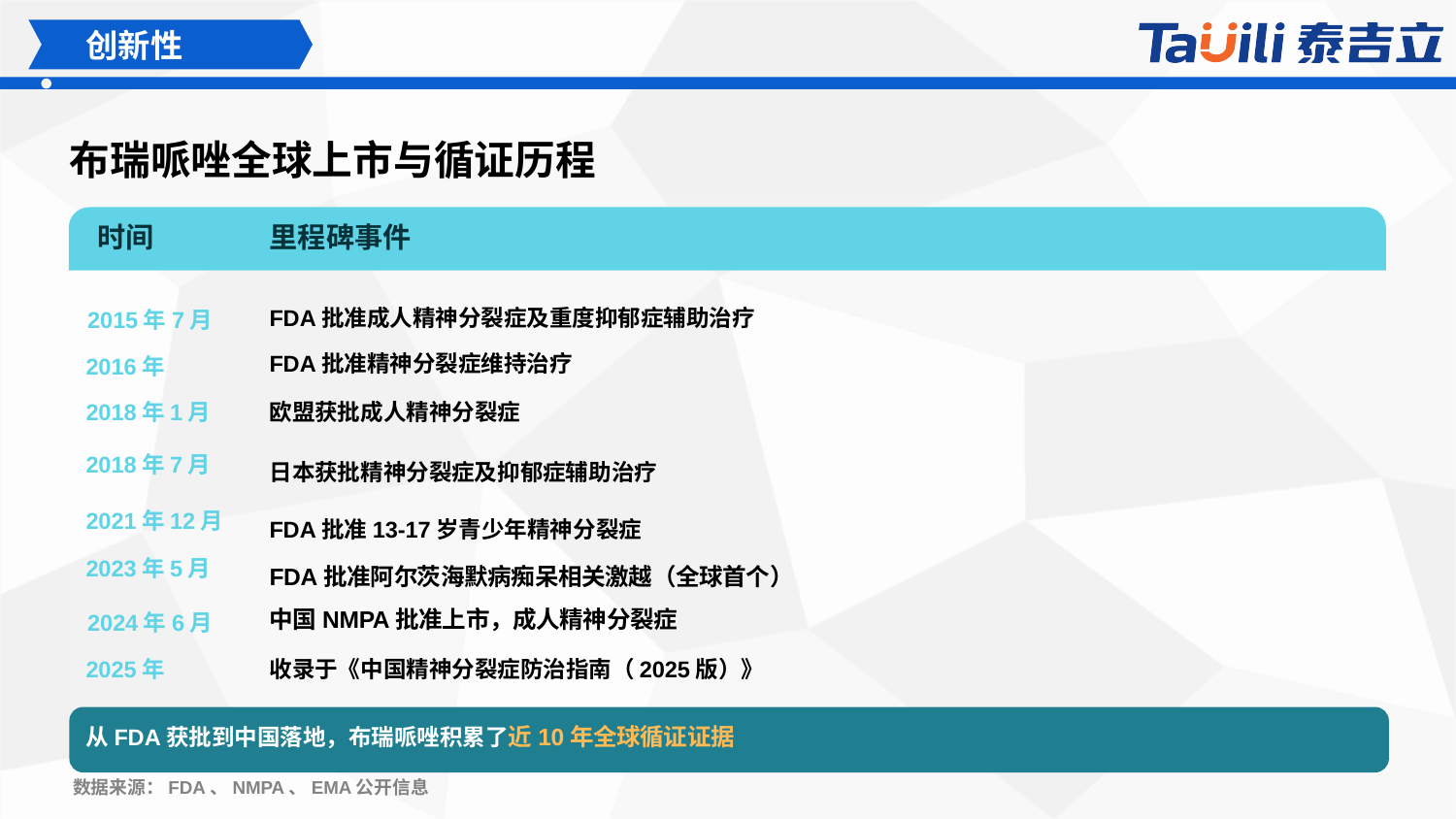

创新性
布瑞哌唑全球上市与循证历程

时间
里程碑事件
FDA批准成人精神分裂症及重度抑郁症辅助治疗
2015年7月
FDA批准精神分裂症维持治疗
2016年
2018年1月
欧盟获批成人精神分裂症
2018年7月
日本获批精神分裂症及抑郁症辅助治疗
2021年12月
FDA批准13-17岁青少年精神分裂症
2023年5月
FDA批准阿尔茨海默病痴呆相关激越（全球首个）
中国NMPA批准上市，成人精神分裂症
2024年6月
2025年
收录于《中国精神分裂症防治指南（2025版）》

从FDA获批到中国落地，布瑞哌唑积累了近10年全球循证证据
数据来源：FDA、NMPA、EMA公开信息